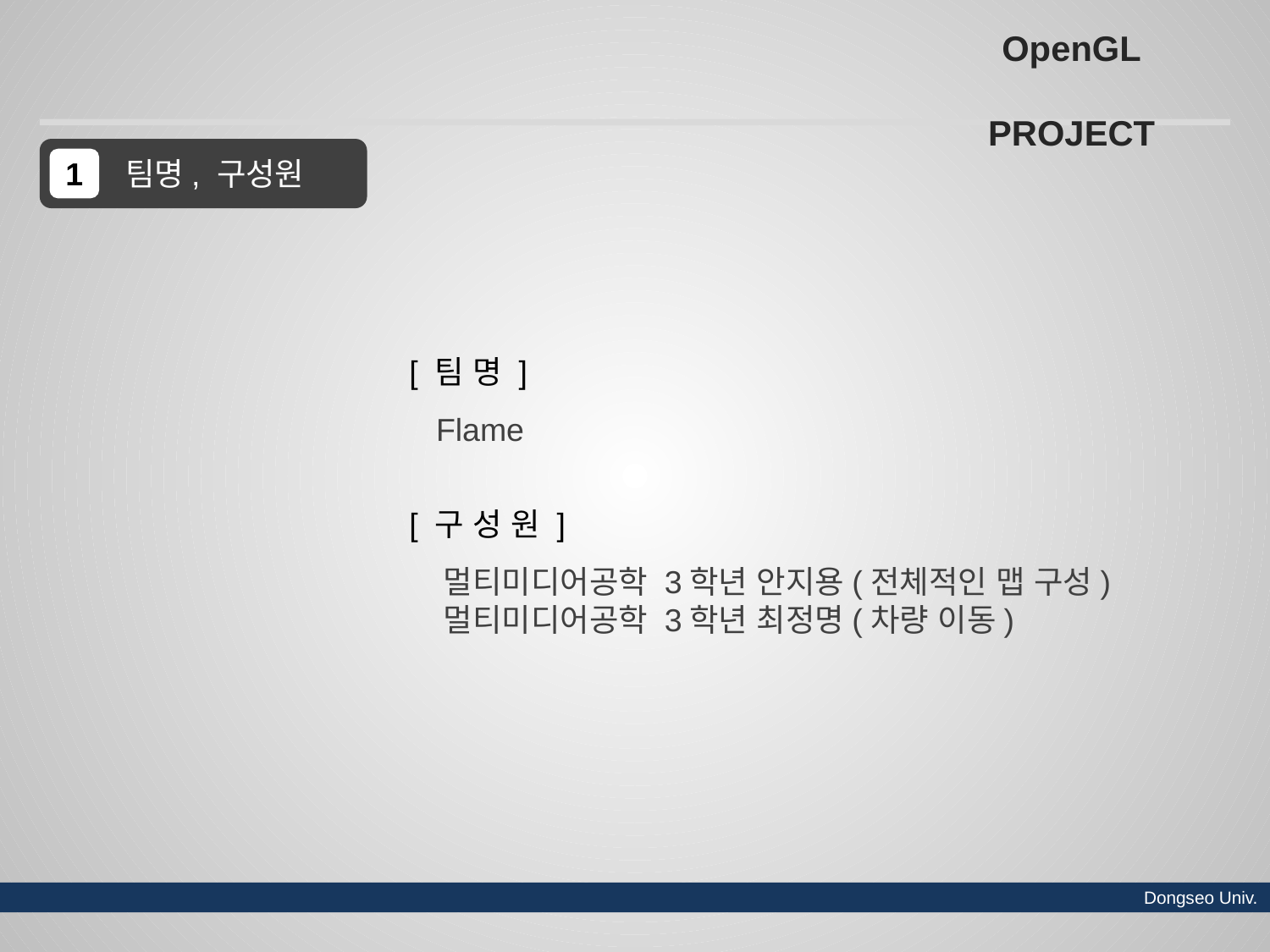

OpenGL
               PROJECT

       팀명, 구성원
1
[ 팀 명 ]
   Flame

[ 구 성 원 ]
   멀티미디어공학 3학년 안지용(전체적인 맵 구성)
   멀티미디어공학 3학년 최정명(차량 이동)
 Dongseo Univ.